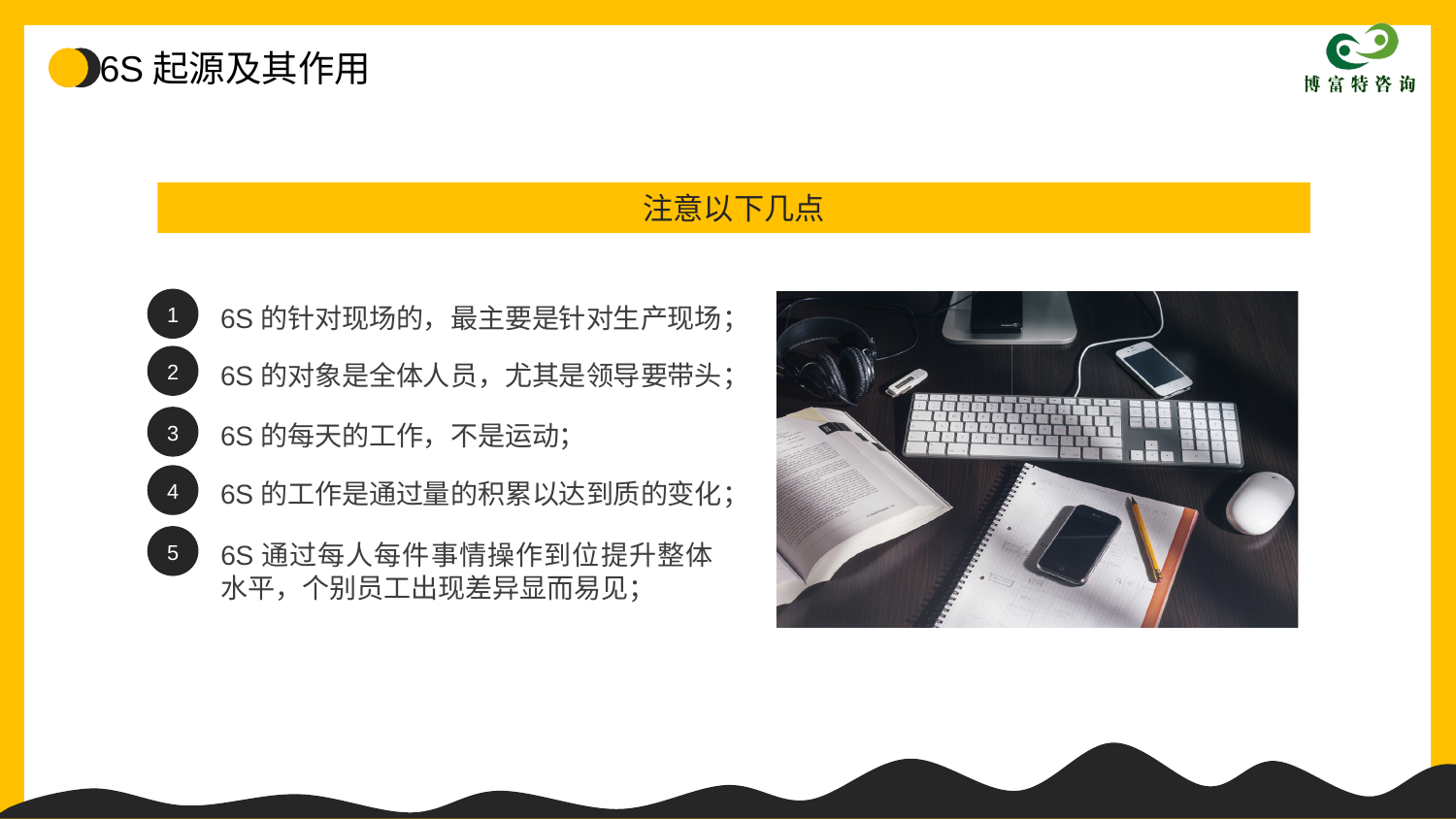

注意以下几点
1

6S的针对现场的，最主要是针对生产现场；
2
6S的对象是全体人员，尤其是领导要带头；
3
6S的每天的工作，不是运动；
4
6S的工作是通过量的积累以达到质的变化；
5
6S通过每人每件事情操作到位提升整体水平，个别员工出现差异显而易见；